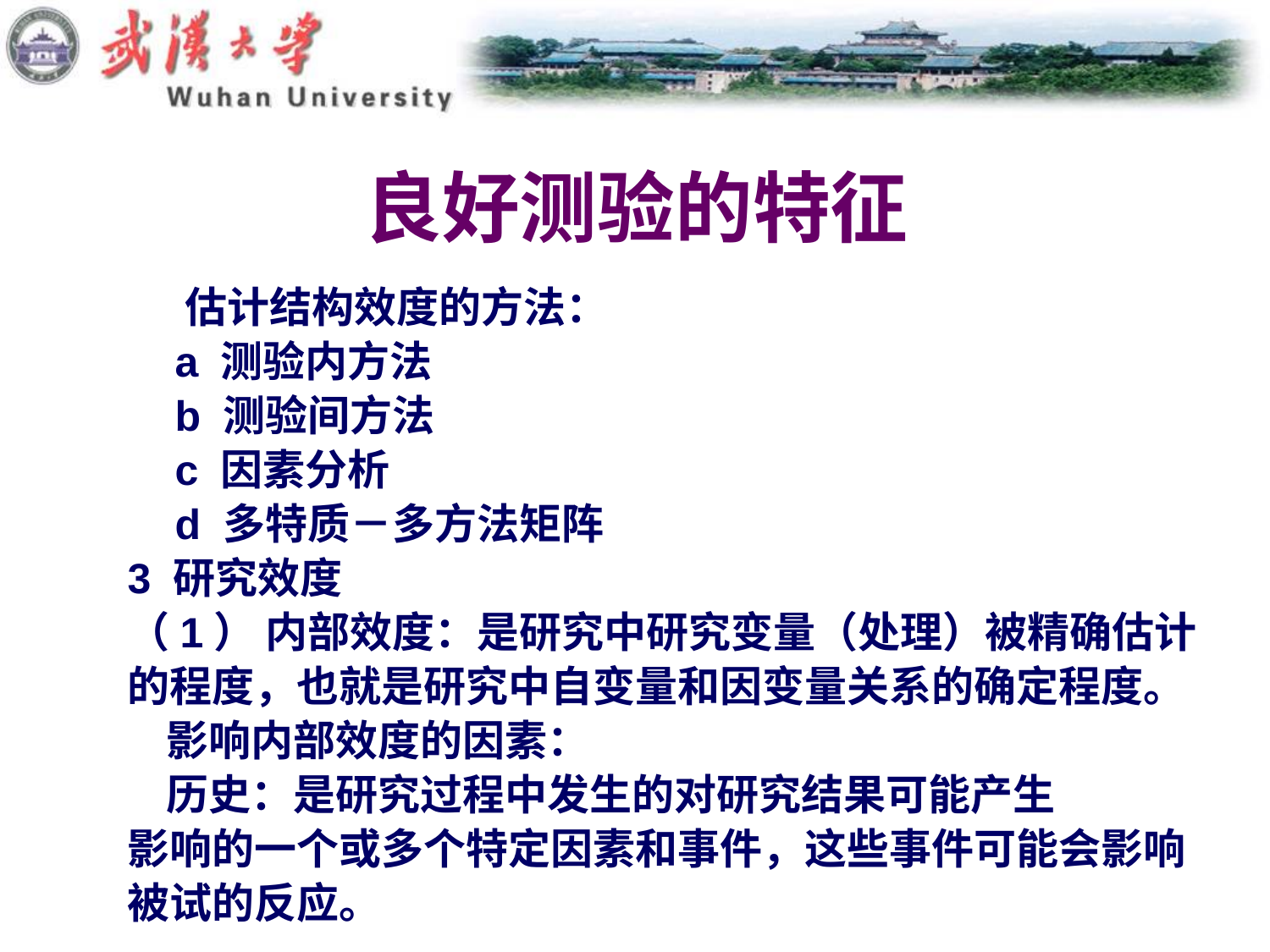

# 良好测验的特征
     估计结构效度的方法：
    a 测验内方法
    b 测验间方法
    c 因素分析
    d 多特质－多方法矩阵
3 研究效度
（1） 内部效度：是研究中研究变量（处理）被精确估计
的程度，也就是研究中自变量和因变量关系的确定程度。
   影响内部效度的因素：
   历史：是研究过程中发生的对研究结果可能产生
影响的一个或多个特定因素和事件，这些事件可能会影响
被试的反应。